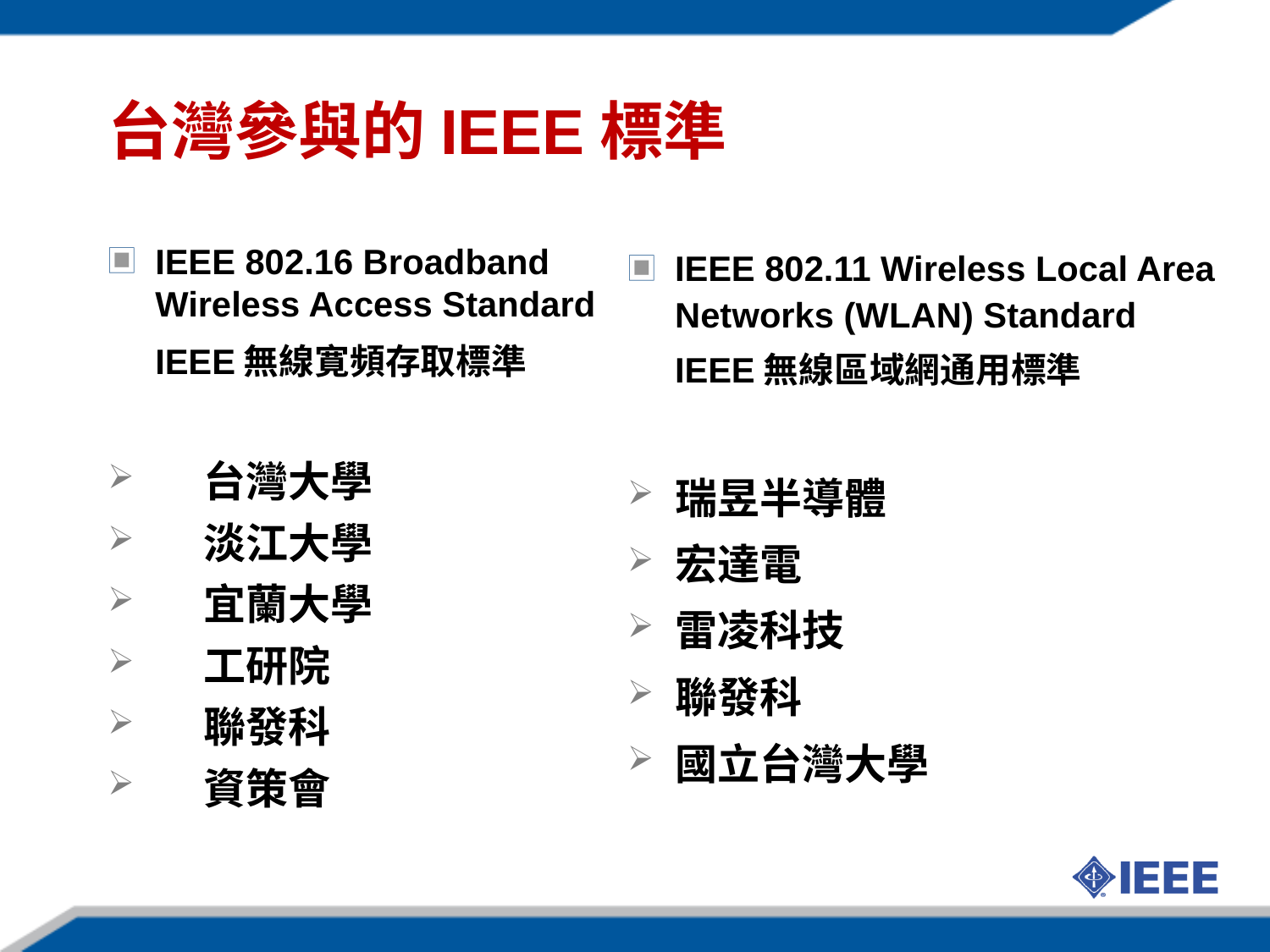

台灣參與的IEEE標準
IEEE 802.16 Broadband Wireless Access Standard
    IEEE無線寛頻存取標準

    台灣大學
    淡江大學
    宜蘭大學
    工研院
    聯發科
    資策會
IEEE 802.11 Wireless Local Area Networks (WLAN) Standard  IEEE無線區域網通用標準

瑞昱半導體
宏達電
雷凌科技
聯發科
國立台灣大學